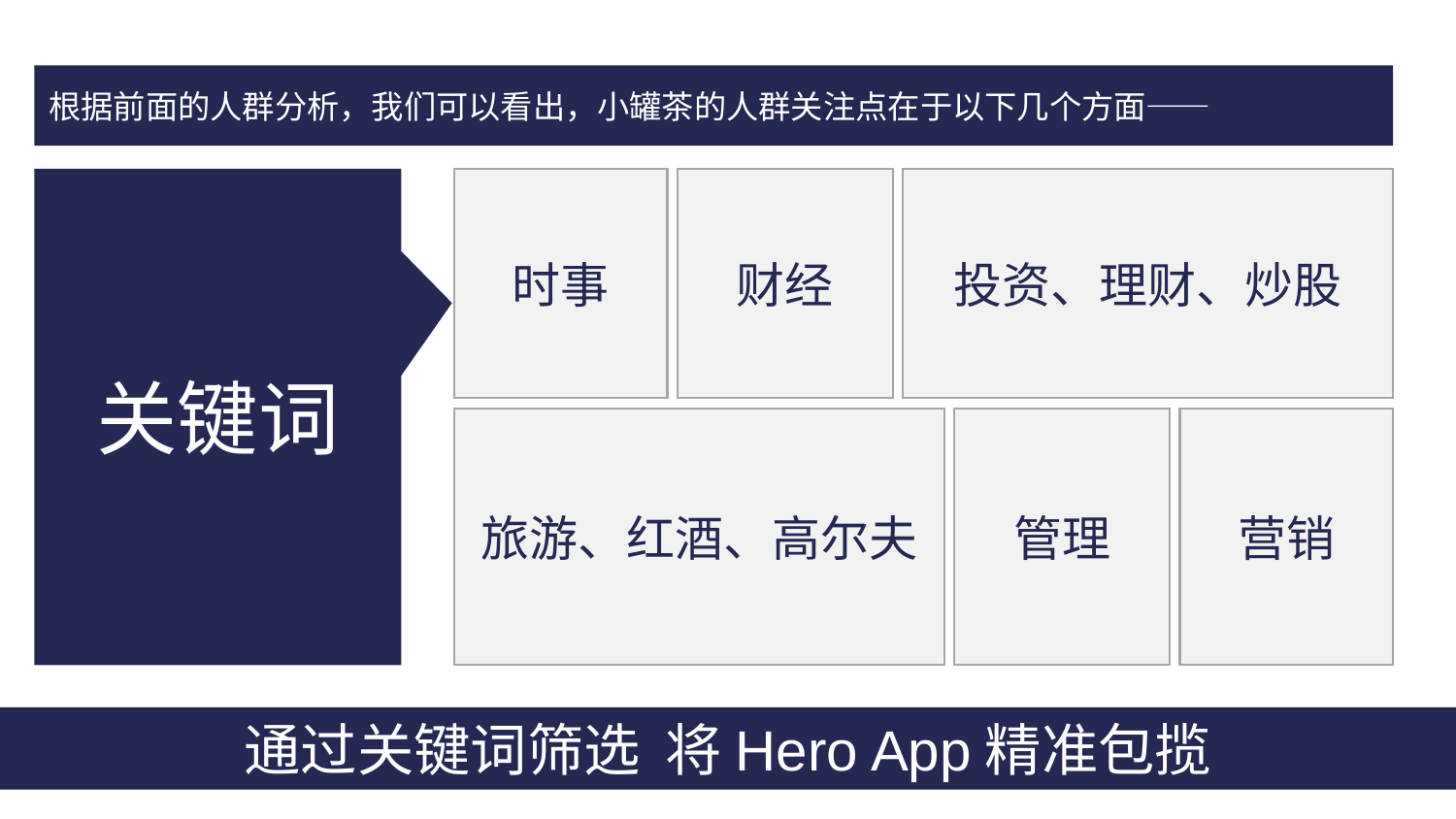

根据前面的人群分析，我们可以看出，小罐茶的人群关注点在于以下几个方面——
时事
财经
投资、理财、炒股
关键词
旅游、红酒、高尔夫
管理
营销
通过关键词筛选  将Hero App精准包揽